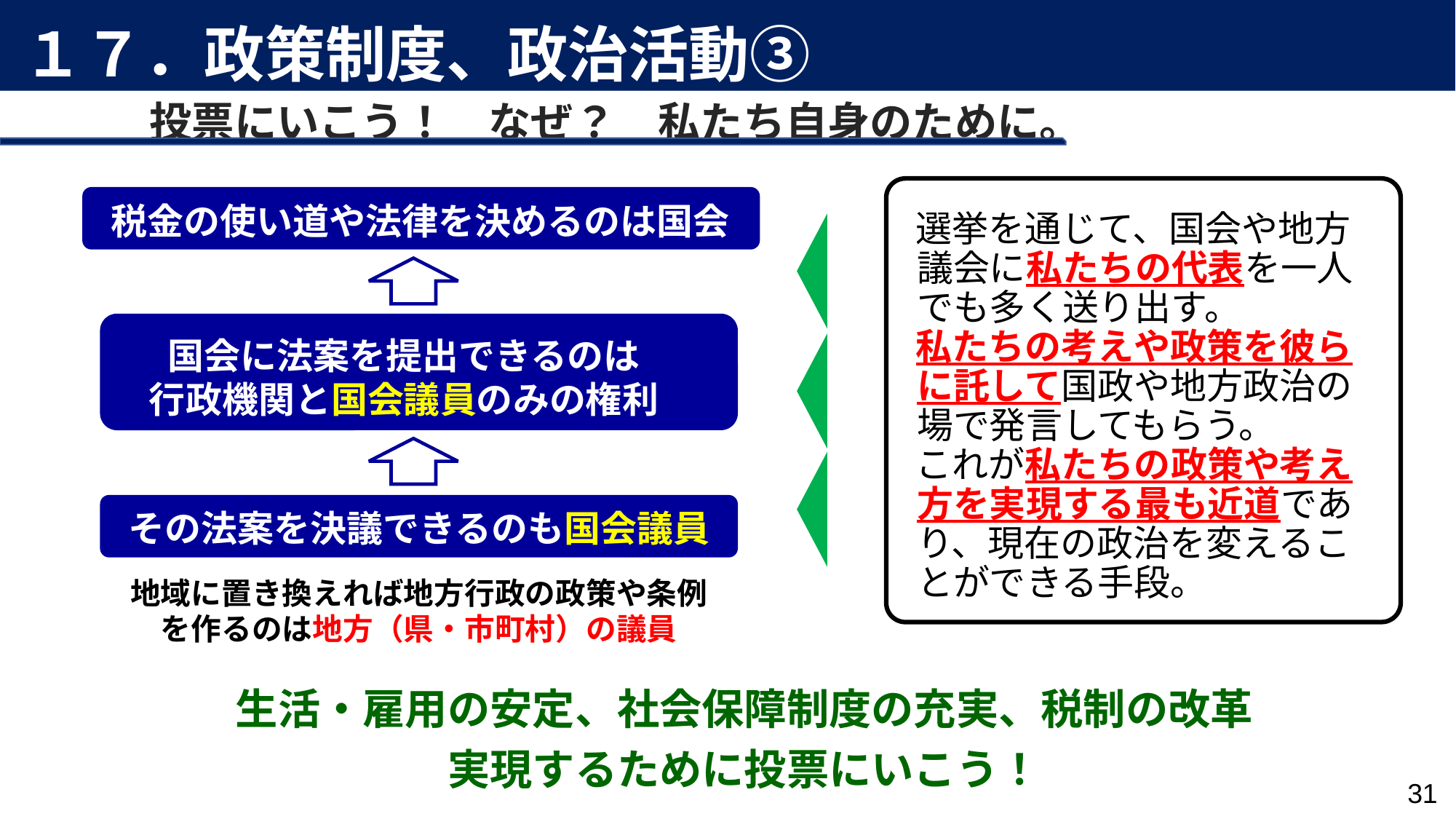

１７．政策制度、政治活動③
投票にいこう！　なぜ？　私たち自身のために。

税金の使い道や法律を決めるのは国会
選挙を通じて、国会や地方議会に私たちの代表を一人でも多く送り出す。
私たちの考えや政策を彼らに託して国政や地方政治の場で発言してもらう。
これが私たちの政策や考え方を実現する最も近道であり、現在の政治を変えることができる手段。

国会に法案を提出できるのは
行政機関と国会議員のみの権利

その法案を決議できるのも国会議員
地域に置き換えれば地方行政の政策や条例を作るのは地方（県・市町村）の議員
生活・雇用の安定、社会保障制度の充実、税制の改革
実現するために投票にいこう！
31